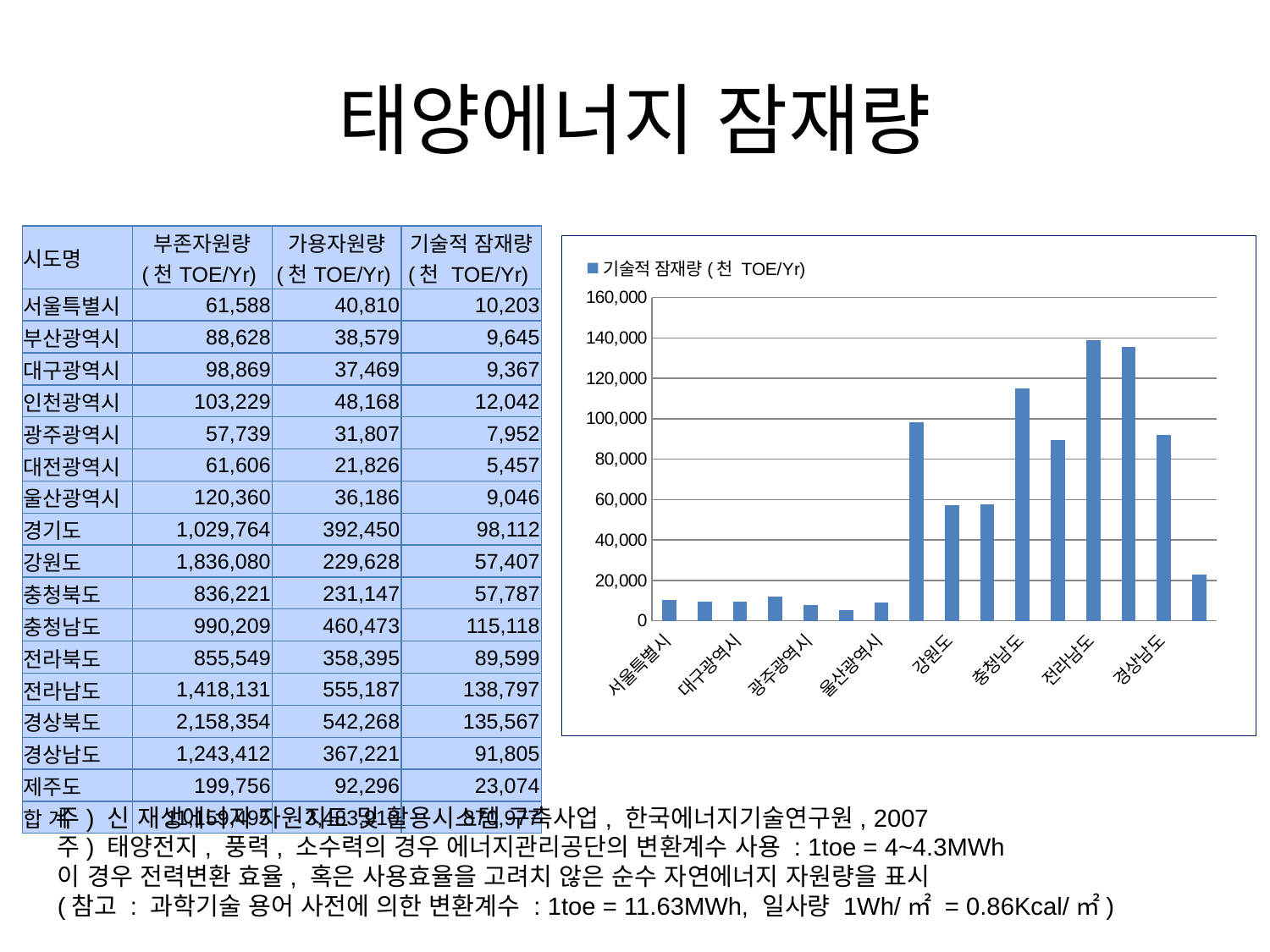

# 태양에너지 잠재량
| 시도명 | 부존자원량 (천TOE/Yr) | 가용자원량 (천TOE/Yr) | 기술적 잠재량 (천 TOE/Yr) |
| --- | --- | --- | --- |
| 서울특별시 | 61,588 | 40,810 | 10,203 |
| 부산광역시 | 88,628 | 38,579 | 9,645 |
| 대구광역시 | 98,869 | 37,469 | 9,367 |
| 인천광역시 | 103,229 | 48,168 | 12,042 |
| 광주광역시 | 57,739 | 31,807 | 7,952 |
| 대전광역시 | 61,606 | 21,826 | 5,457 |
| 울산광역시 | 120,360 | 36,186 | 9,046 |
| 경기도 | 1,029,764 | 392,450 | 98,112 |
| 강원도 | 1,836,080 | 229,628 | 57,407 |
| 충청북도 | 836,221 | 231,147 | 57,787 |
| 충청남도 | 990,209 | 460,473 | 115,118 |
| 전라북도 | 855,549 | 358,395 | 89,599 |
| 전라남도 | 1,418,131 | 555,187 | 138,797 |
| 경상북도 | 2,158,354 | 542,268 | 135,567 |
| 경상남도 | 1,243,412 | 367,221 | 91,805 |
| 제주도 | 199,756 | 92,296 | 23,074 |
| 합 계 | 11,159,495 | 3,483,910 | 870,977 |

### Chart

| Category | 기술적 잠재량(천 TOE/Yr)  |
|---|---|
| 서울특별시  | 10203.0 |
| 부산광역시  | 9645.0 |
| 대구광역시  | 9367.0 |
| 인천광역시  | 12042.0 |
| 광주광역시  | 7952.0 |
| 대전광역시  | 5457.0 |
| 울산광역시  | 9046.0 |
| 경기도  | 98112.0 |
| 강원도  | 57407.0 |
| 충청북도  | 57787.0 |
| 충청남도  | 115118.0 |
| 전라북도  | 89599.0 |
| 전라남도  | 138797.0 |
| 경상북도  | 135567.0 |
| 경상남도  | 91805.0 |
| 제주도  | 23074.0 |
주) 신 재생에너지 자원지도 및 활용시스템 구축사업, 한국에너지기술연구원, 2007
주) 태양전지, 풍력, 소수력의 경우 에너지관리공단의 변환계수 사용 : 1toe = 4~4.3MWh
이 경우 전력변환 효율, 혹은 사용효율을 고려치 않은 순수 자연에너지 자원량을 표시
(참고 : 과학기술 용어 사전에 의한 변환계수 : 1toe = 11.63MWh, 일사량 1Wh/㎡ = 0.86Kcal/㎡)